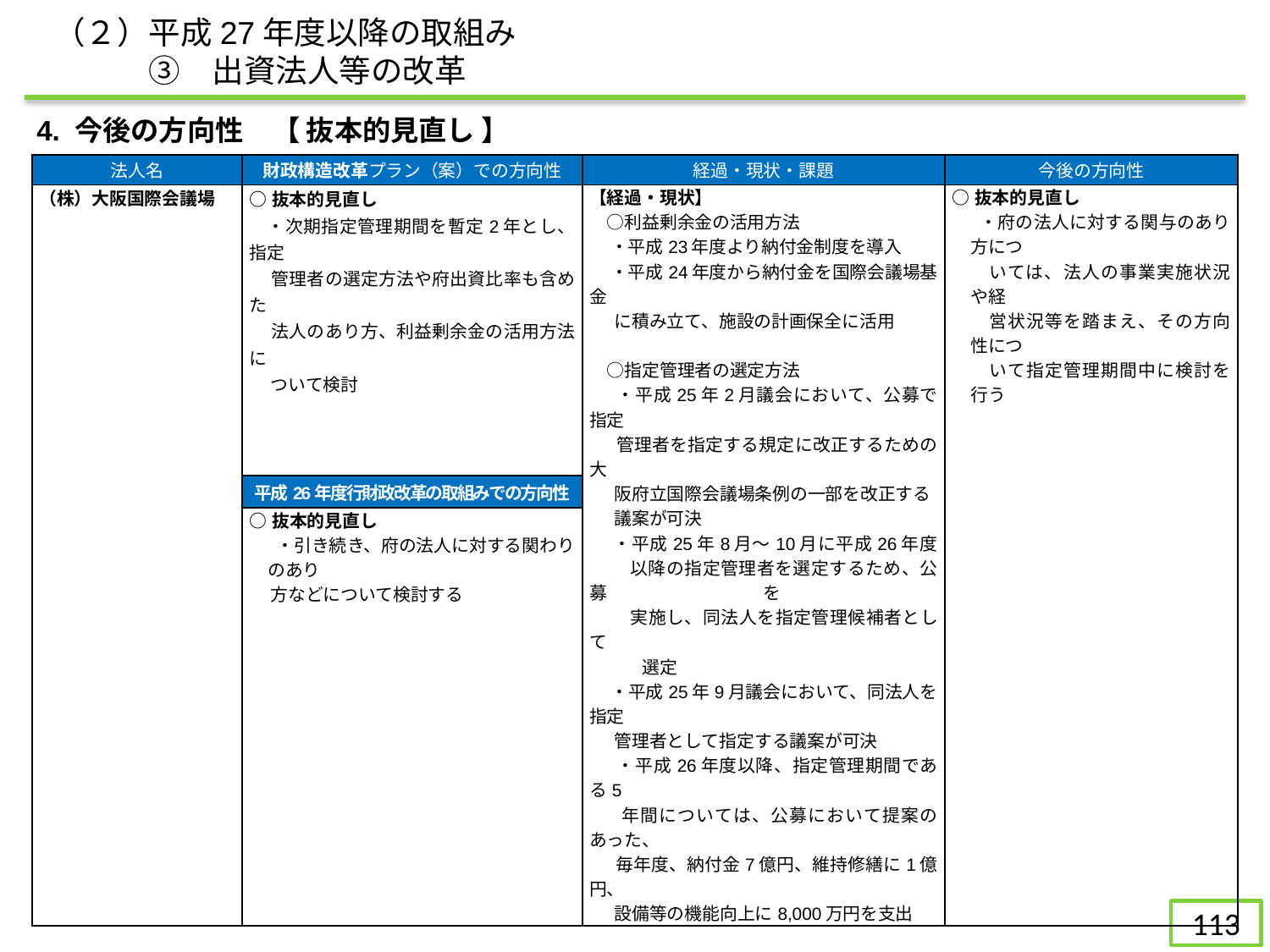

（２）平成27年度以降の取組み
　　　③　出資法人等の改革
 4. 今後の方向性　【 抜本的見直し 】
| 法人名 | 財政構造改革プラン（案）での方向性 | 経過・現状・課題 | 今後の方向性 |
| --- | --- | --- | --- |
| （株）大阪国際会議場 | ○抜本的見直し 　・次期指定管理期間を暫定2年とし、指定 　 管理者の選定方法や府出資比率も含めた 　 法人のあり方、利益剰余金の活用方法に 　 ついて検討 | 【経過・現状】 　○利益剰余金の活用方法 ・平成23年度より納付金制度を導入 ・平成24年度から納付金を国際会議場基金 に積み立て、施設の計画保全に活用 　○指定管理者の選定方法 　 ・平成25年2月議会において、公募で指定 管理者を指定する規定に改正するための大 阪府立国際会議場条例の一部を改正する 議案が可決 ・平成25年8月～10月に平成26年度 　　 以降の指定管理者を選定するため、公募を 　　 実施し、同法人を指定管理候補者として 　　　選定 ・平成25年9月議会において、同法人を指定 管理者として指定する議案が可決 　 ・平成26年度以降、指定管理期間である5 年間については、公募において提案のあった、 毎年度、納付金7億円、維持修繕に1億円、 設備等の機能向上に8,000万円を支出 | ○抜本的見直し 　・府の法人に対する関与のあり方につ 　　いては、法人の事業実施状況や経 　　営状況等を踏まえ、その方向性につ 　　いて指定管理期間中に検討を行う |
|  | 平成26年度行財政改革の取組みでの方向性 |  |  |
|  | ○抜本的見直し 　・引き続き、府の法人に対する関わりのあり 方などについて検討する |  |  |
|  |
| --- |
113